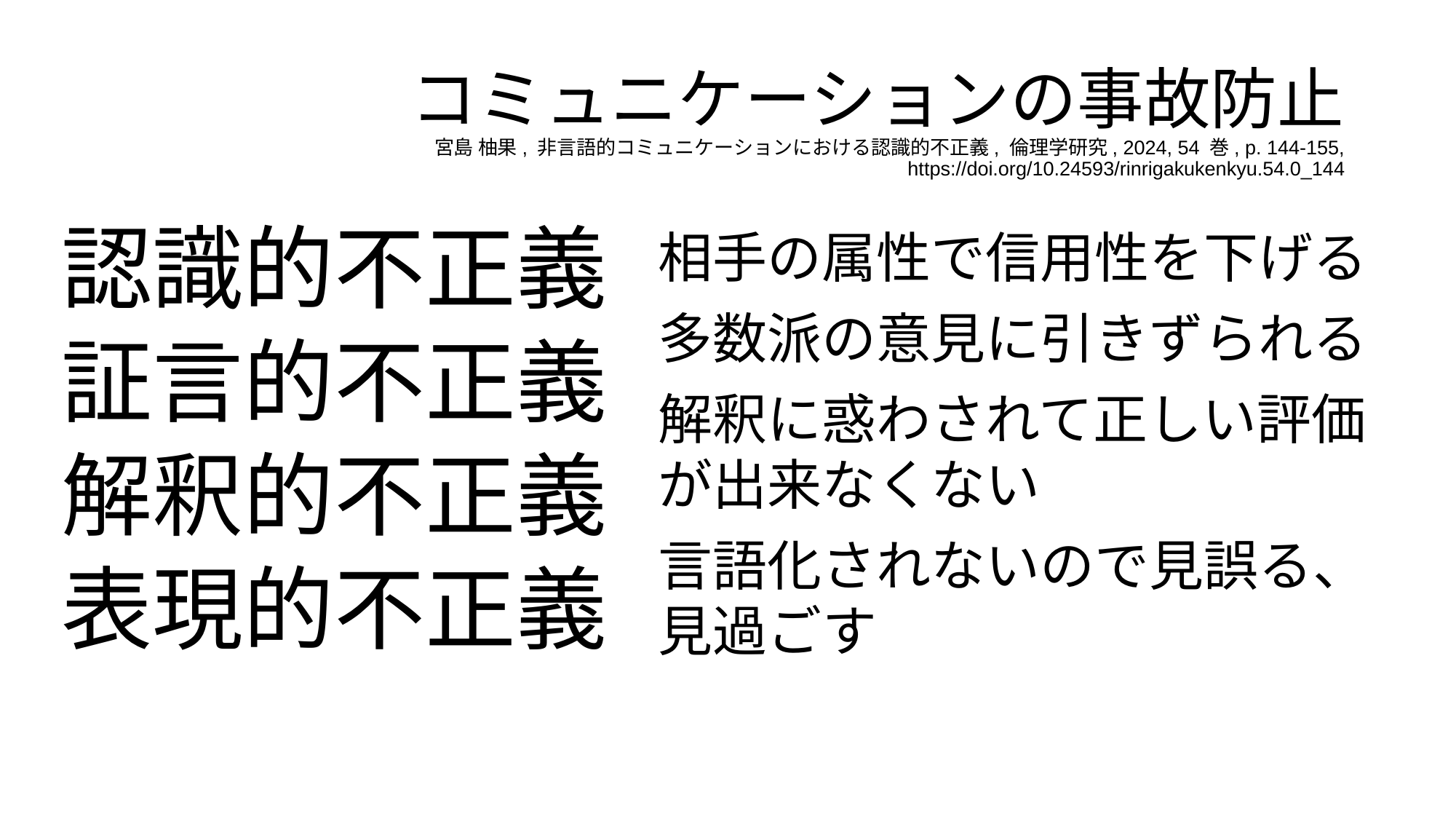

# コミュニケーションの事故防止 宮島 柚果, 非言語的コミュニケーションにおける認識的不正義, 倫理学研究, 2024, 54 巻, p. 144-155, https://doi.org/10.24593/rinrigakukenkyu.54.0_144
認識的不正義
証言的不正義
解釈的不正義
表現的不正義

相手の属性で信用性を下げる
多数派の意見に引きずられる
解釈に惑わされて正しい評価が出来なくない
言語化されないので見誤る、見過ごす